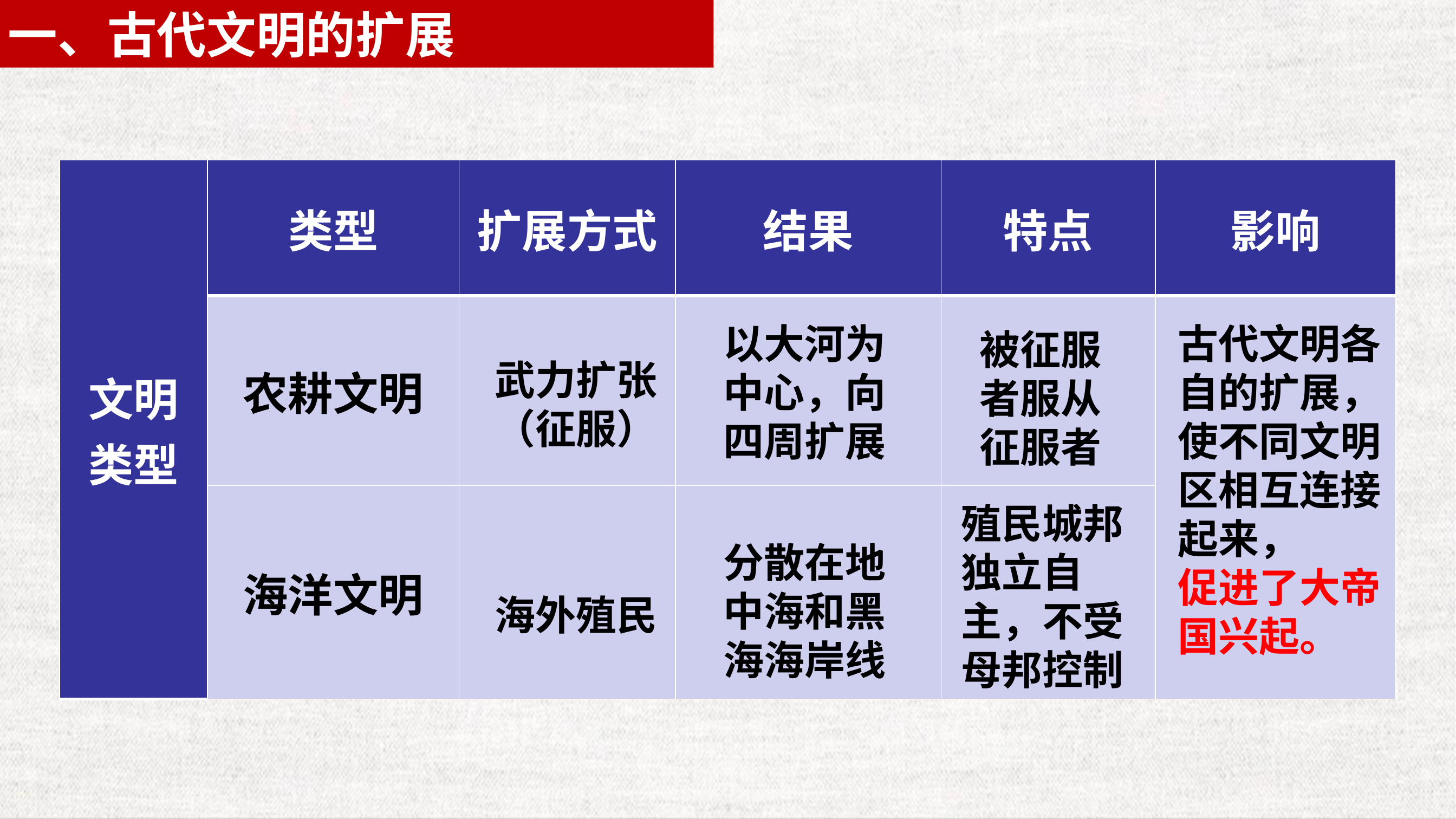

一、古代文明的扩展
| 文明类型 | 类型 | 扩展方式 | 结果 | 特点 | 影响 |
| --- | --- | --- | --- | --- | --- |
|  | 农耕文明 |  |  |  |  |
|  | 海洋文明 |  |  |  |  |
以大河为中心，向四周扩展
古代文明各自的扩展，使不同文明区相互连接起来，
促进了大帝国兴起。
被征服者服从征服者
武力扩张（征服）
殖民城邦独立自主，不受母邦控制
分散在地中海和黑海海岸线
海外殖民